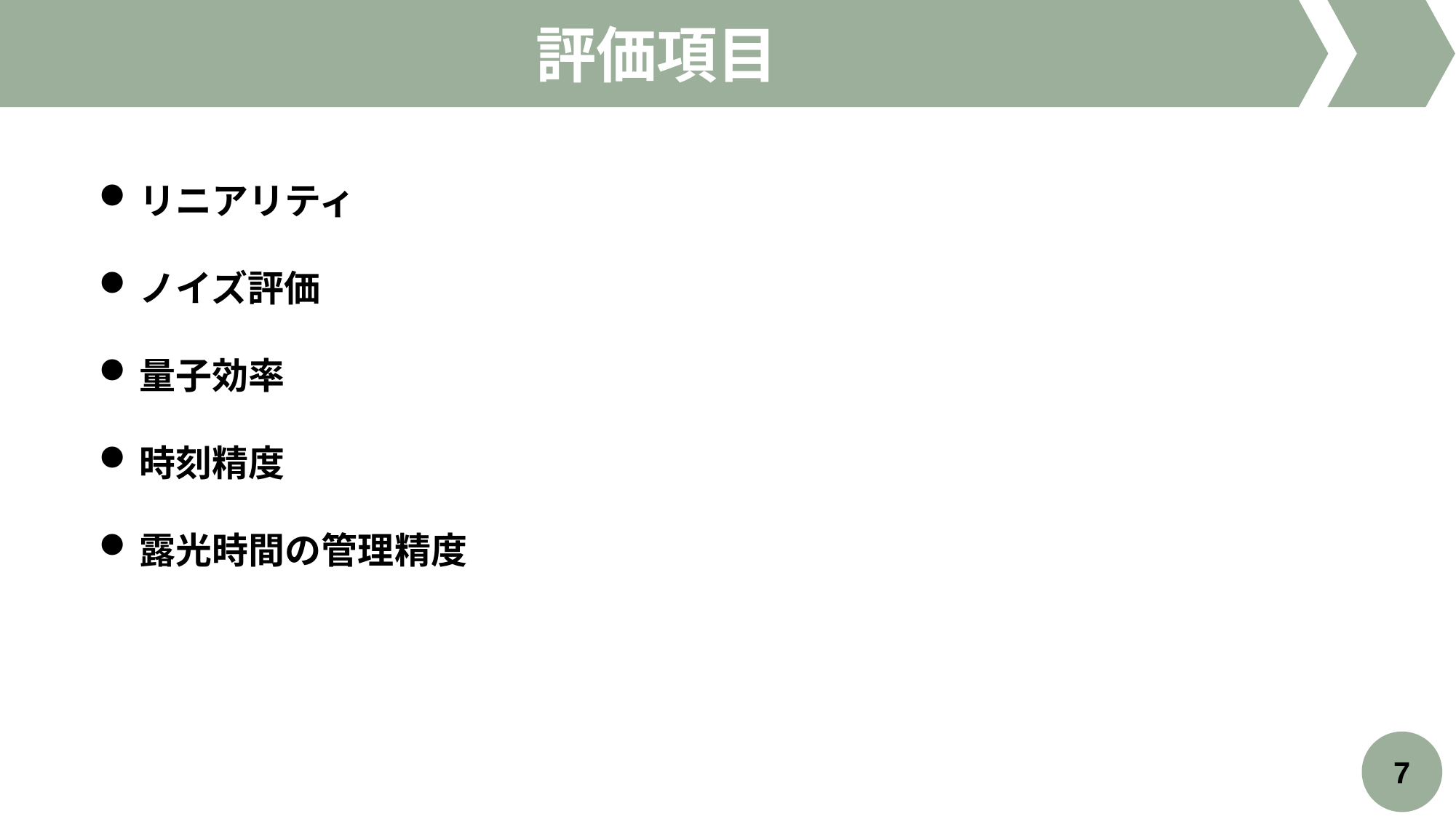

評価項目

リニアリティ
ノイズ評価
量子効率
時刻精度
露光時間の管理精度
7